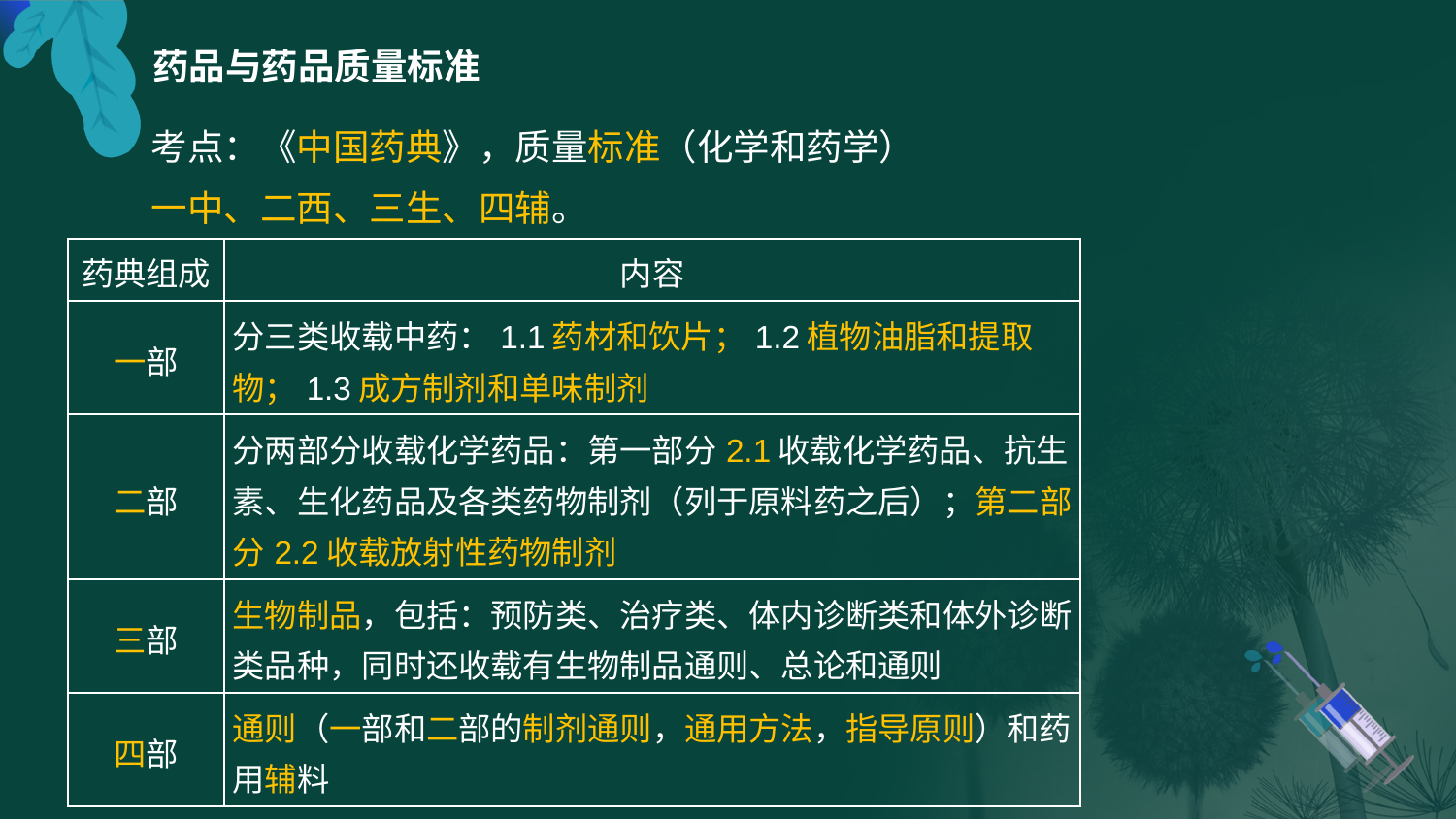

考点：《中国药典》，质量标准（化学和药学）
一中、二西、三生、四辅。

| 药典组成 | 内容 |
| --- | --- |
| 一部 | 分三类收载中药：1.1药材和饮片；1.2植物油脂和提取物；1.3成方制剂和单味制剂 |
| 二部 | 分两部分收载化学药品：第一部分2.1收载化学药品、抗生素、生化药品及各类药物制剂（列于原料药之后）；第二部分2.2收载放射性药物制剂 |
| 三部 | 生物制品，包括：预防类、治疗类、体内诊断类和体外诊断类品种，同时还收载有生物制品通则、总论和通则 |
| 四部 | 通则（一部和二部的制剂通则，通用方法，指导原则）和药用辅料 |